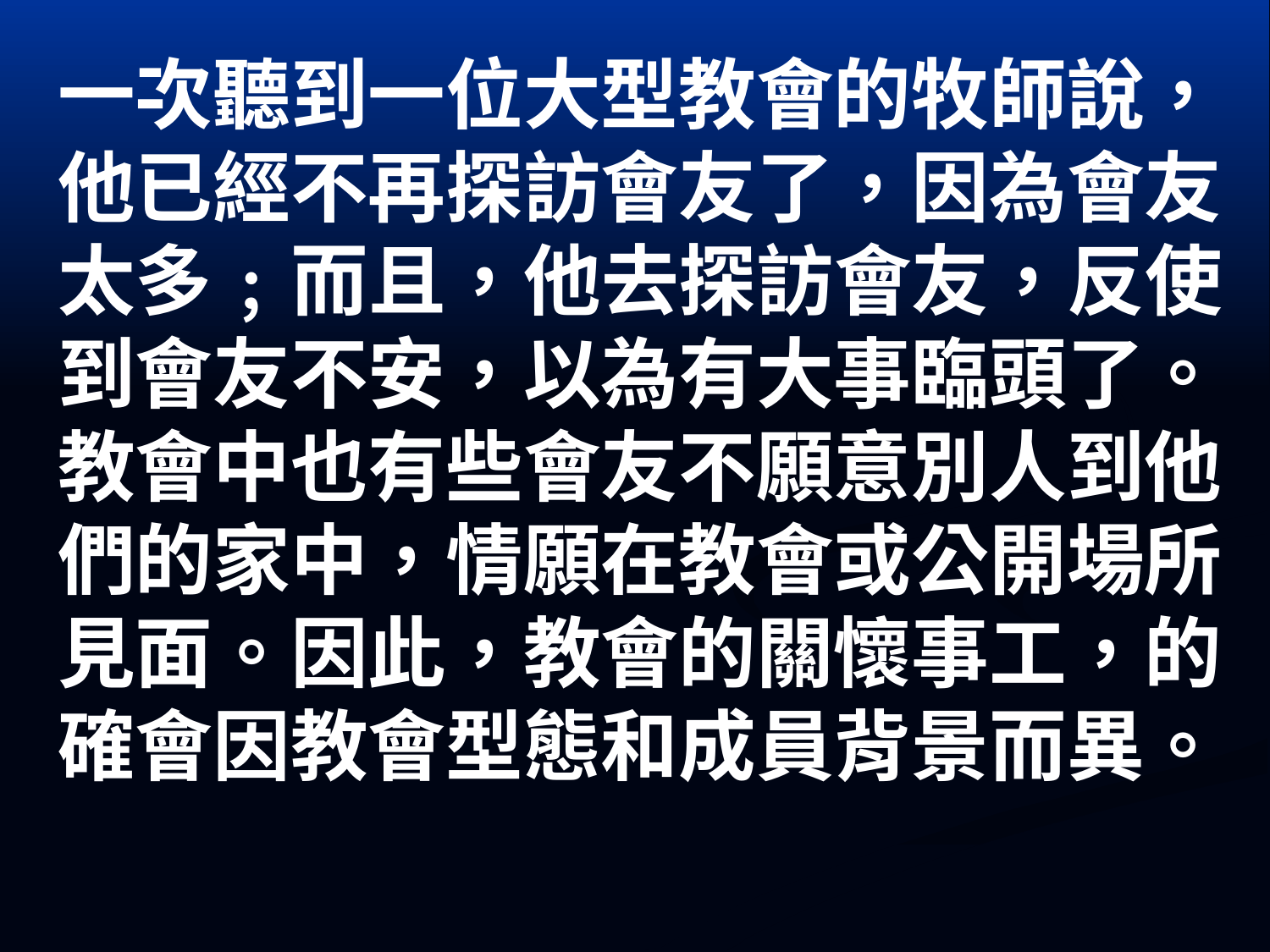

# 一次聽到一位大型教會的牧師說，他已經不再探訪會友了，因為會友太多﹔而且，他去探訪會友，反使到會友不安，以為有大事臨頭了。教會中也有些會友不願意別人到他們的家中，情願在教會或公開場所見面。因此，教會的關懷事工，的確會因教會型態和成員背景而異。